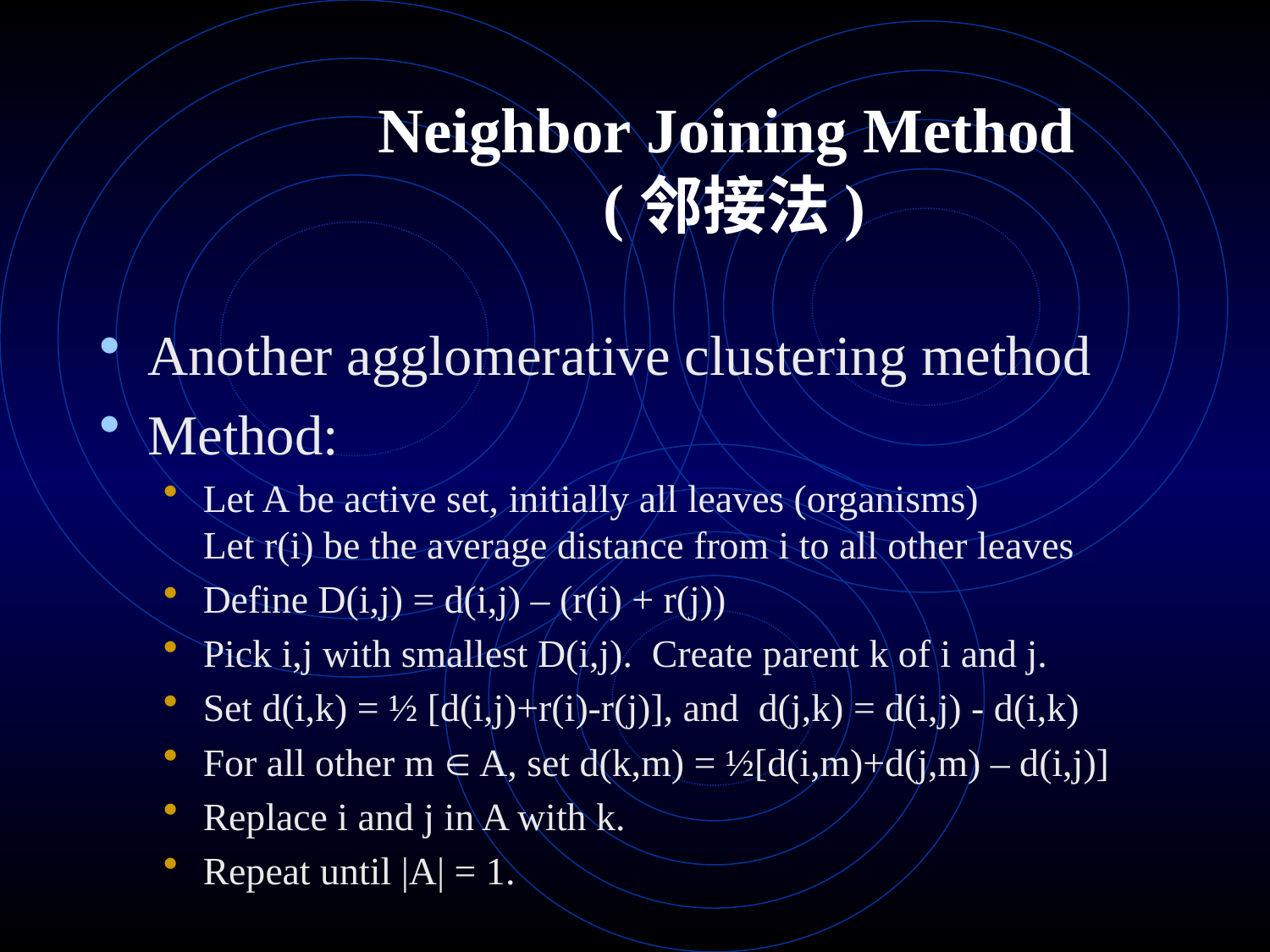

# Neighbor Joining Method (邻接法)
Another agglomerative clustering method
Method:
Let A be active set, initially all leaves (organisms)
Let r(i) be the average distance from i to all other leaves
Define D(i,j) = d(i,j) – (r(i) + r(j))
Pick i,j with smallest D(i,j).  Create parent k of i and j.
Set d(i,k) = ½ [d(i,j)+r(i)-r(j)], and  d(j,k) = d(i,j) - d(i,k)
For all other m ∈ A, set d(k,m) = ½[d(i,m)+d(j,m) – d(i,j)]
Replace i and j in A with k.
Repeat until |A| = 1.